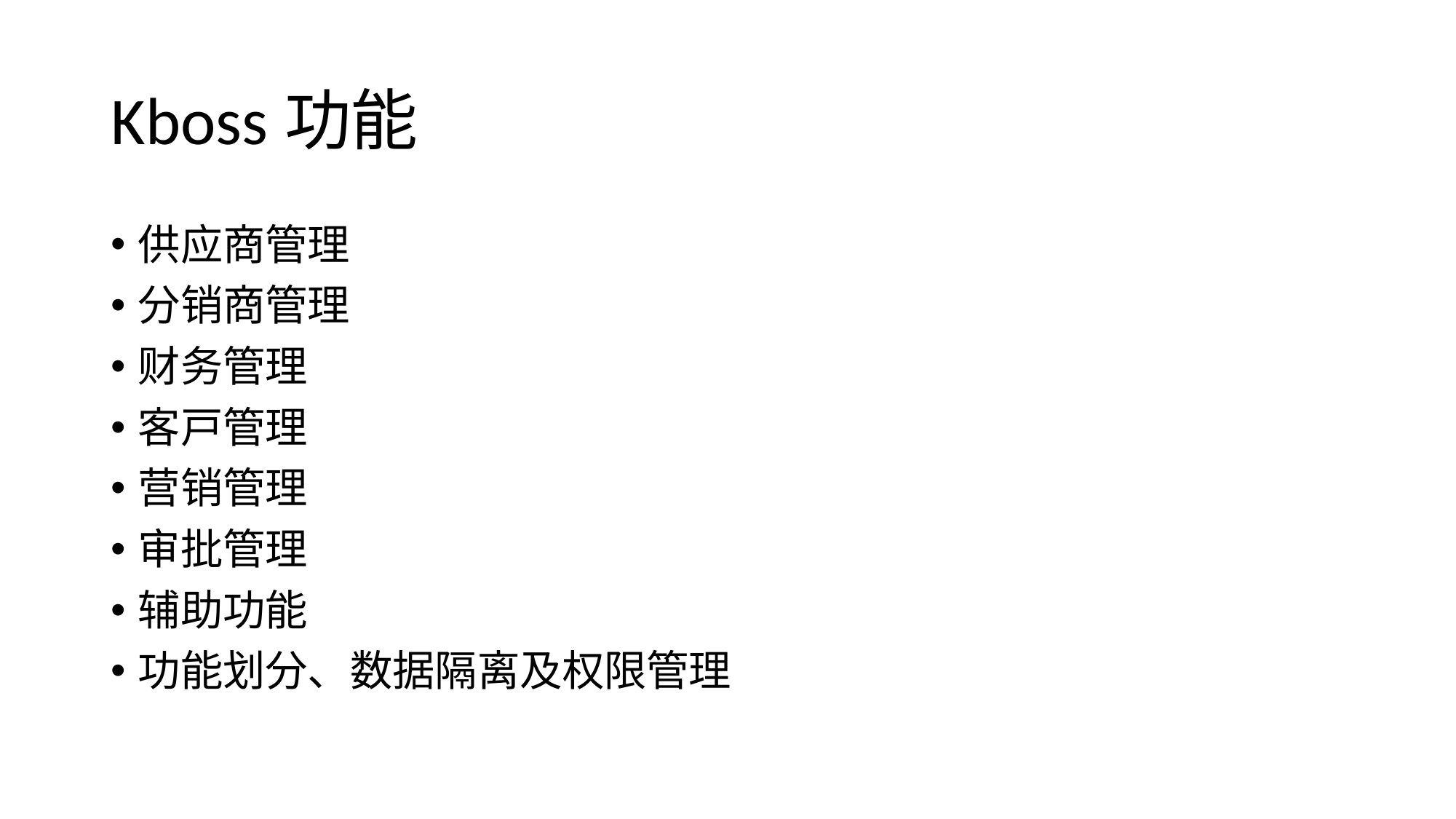

# Kboss功能
供应商管理
分销商管理
财务管理
客户管理
营销管理
审批管理
辅助功能
功能划分、数据隔离及权限管理